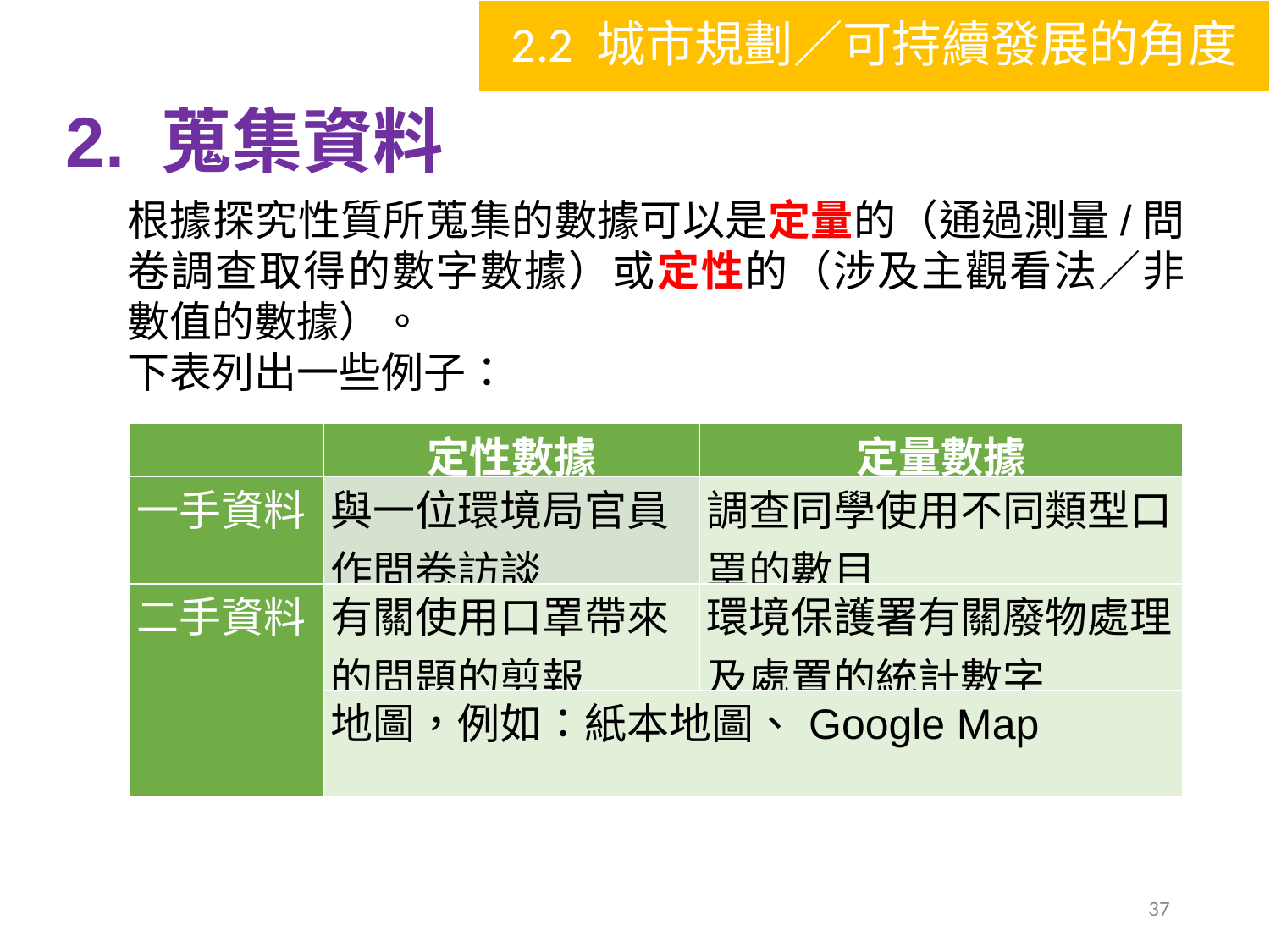

2.2 城市規劃／可持續發展的角度
# 2. 蒐集資料
根據探究性質所蒐集的數據可以是定量的（通過測量/問卷調查取得的數字數據）或定性的（涉及主觀看法／非數值的數據）。
下表列出一些例子：
|  | 定性數據 | 定量數據 |
| --- | --- | --- |
| 一手資料 | 與一位環境局官員作問卷訪談 | 調查同學使用不同類型口罩的數目 |
| 二手資料 | 有關使用口罩帶來的問題的剪報 | 環境保護署有關廢物處理及處置的統計數字 |
|  | 地圖，例如：紙本地圖、Google Map |  |
37